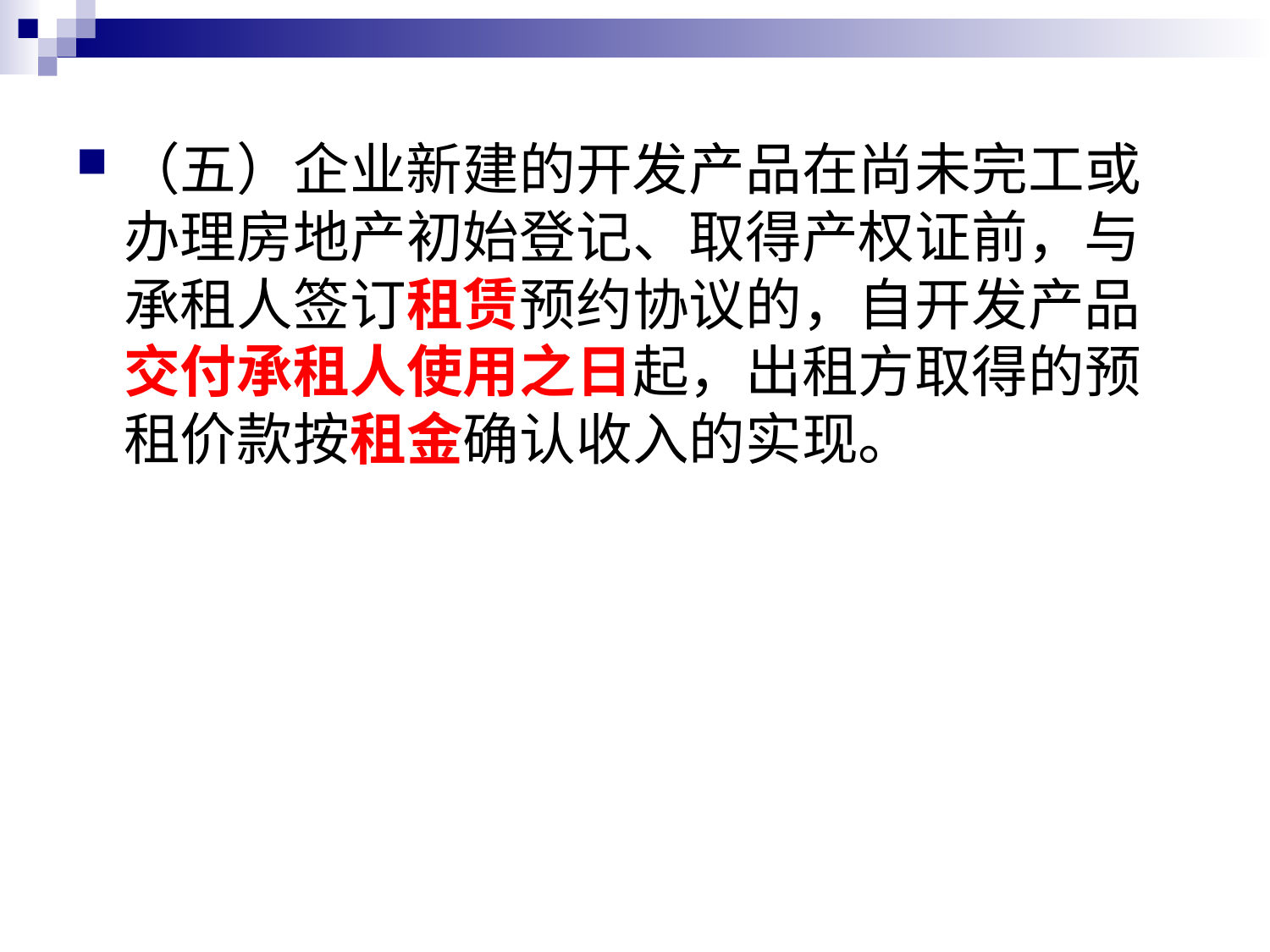

（五）企业新建的开发产品在尚未完工或办理房地产初始登记、取得产权证前，与承租人签订租赁预约协议的，自开发产品交付承租人使用之日起，出租方取得的预租价款按租金确认收入的实现。